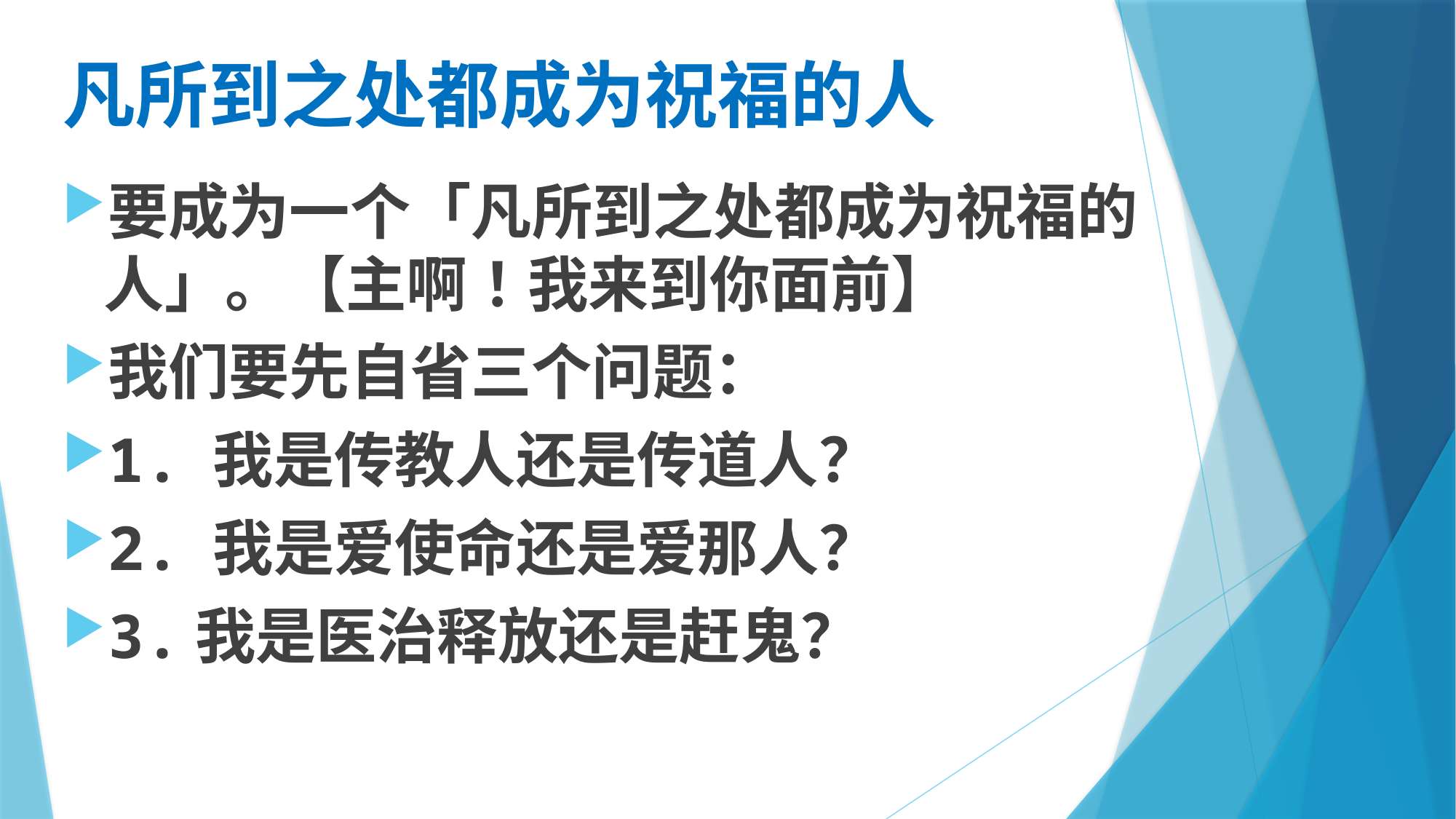

# 凡所到之处都成为祝福的人
要成为一个「凡所到之处都成为祝福的人」。【主啊！我来到你面前】
我们要先自省三个问题：
1.	我是传教人还是传道人？
2.	我是爱使命还是爱那人？
3.我是医治释放还是赶鬼？